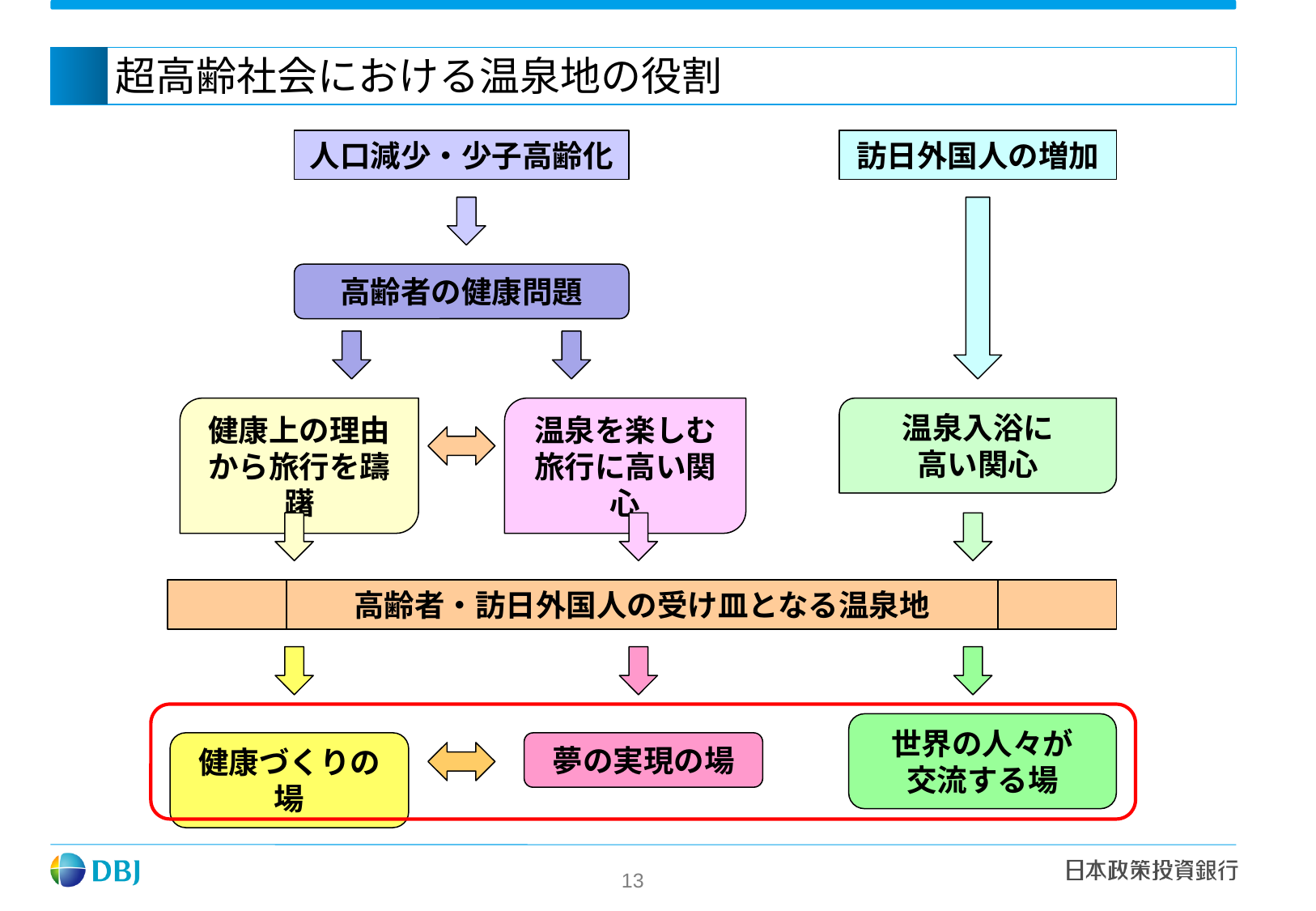

# 超高齢社会における温泉地の役割
人口減少・少子高齢化
訪日外国人の増加

高齢者の健康問題

健康上の理由から旅行を躊躇
温泉を楽しむ旅行に高い関心
温泉入浴に
高い関心

高齢者・訪日外国人の受け皿となる温泉地

世界の人々が
交流する場
健康づくりの場
夢の実現の場

13